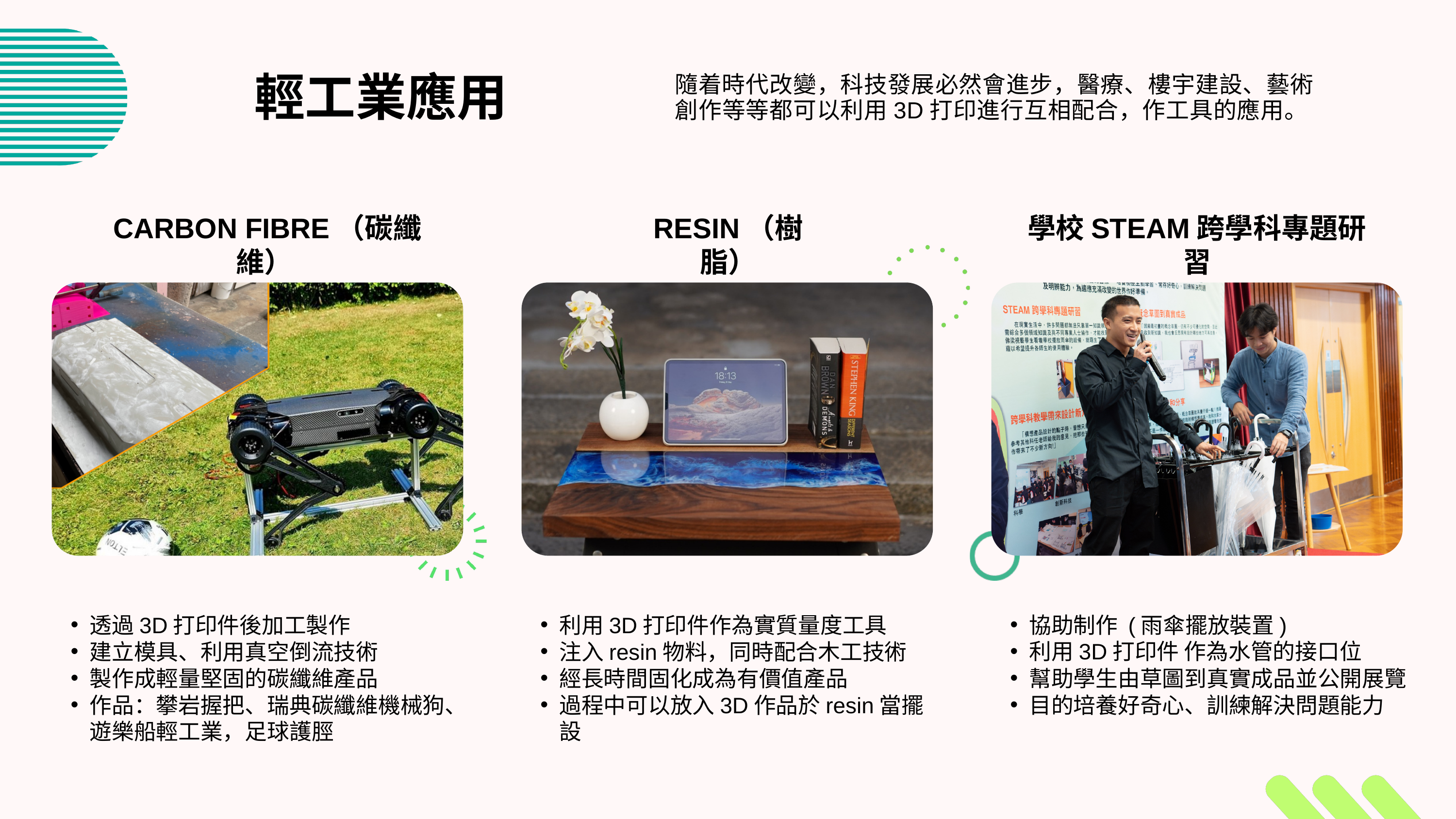

輕工業應用
隨着時代改變，科技發展必然會進步，醫療、樓宇建設、藝術創作等等都可以利用3D打印進行互相配合，作工具的應用。
CARBON FIBRE（碳纖維）
RESIN（樹脂）
學校STEAM跨學科專題研習

透過3D打印件後加工製作
建立模具、利用真空倒流技術
製作成輕量堅固的碳纖維產品
作品：攀岩握把、瑞典碳纖維機械狗、遊樂船輕工業，足球護脛
利用3D打印件作為實質量度工具
注入resin物料，同時配合木工技術
經長時間固化成為有價值產品
過程中可以放入3D作品於resin當擺設
協助制作 (雨傘擺放裝置)
利用3D打印件 作為水管的接口位
幫助學生由草圖到真實成品並公開展覽
目的培養好奇心、訓練解決問題能力